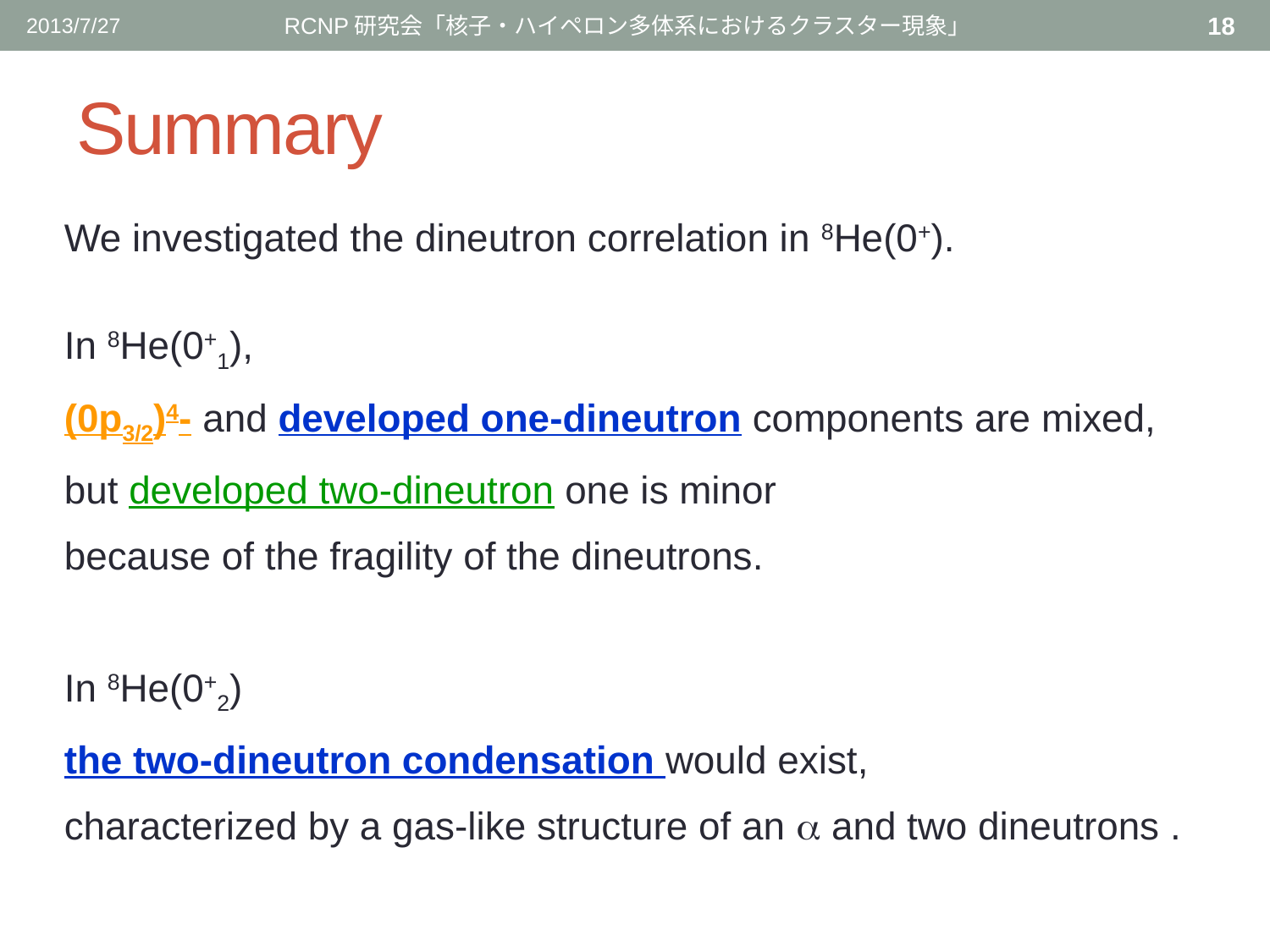

2013/7/27
RCNP研究会「核子・ハイペロン多体系におけるクラスター現象」
18
# Summary
We investigated the dineutron correlation in 8He(0+).

In 8He(0+1),
(0p3/2)4- and developed one-dineutron components are mixed,
but developed two-dineutron one is minor
because of the fragility of the dineutrons.

In 8He(0+2)
the two-dineutron condensation would exist,
characterized by a gas-like structure of an α and two dineutrons .